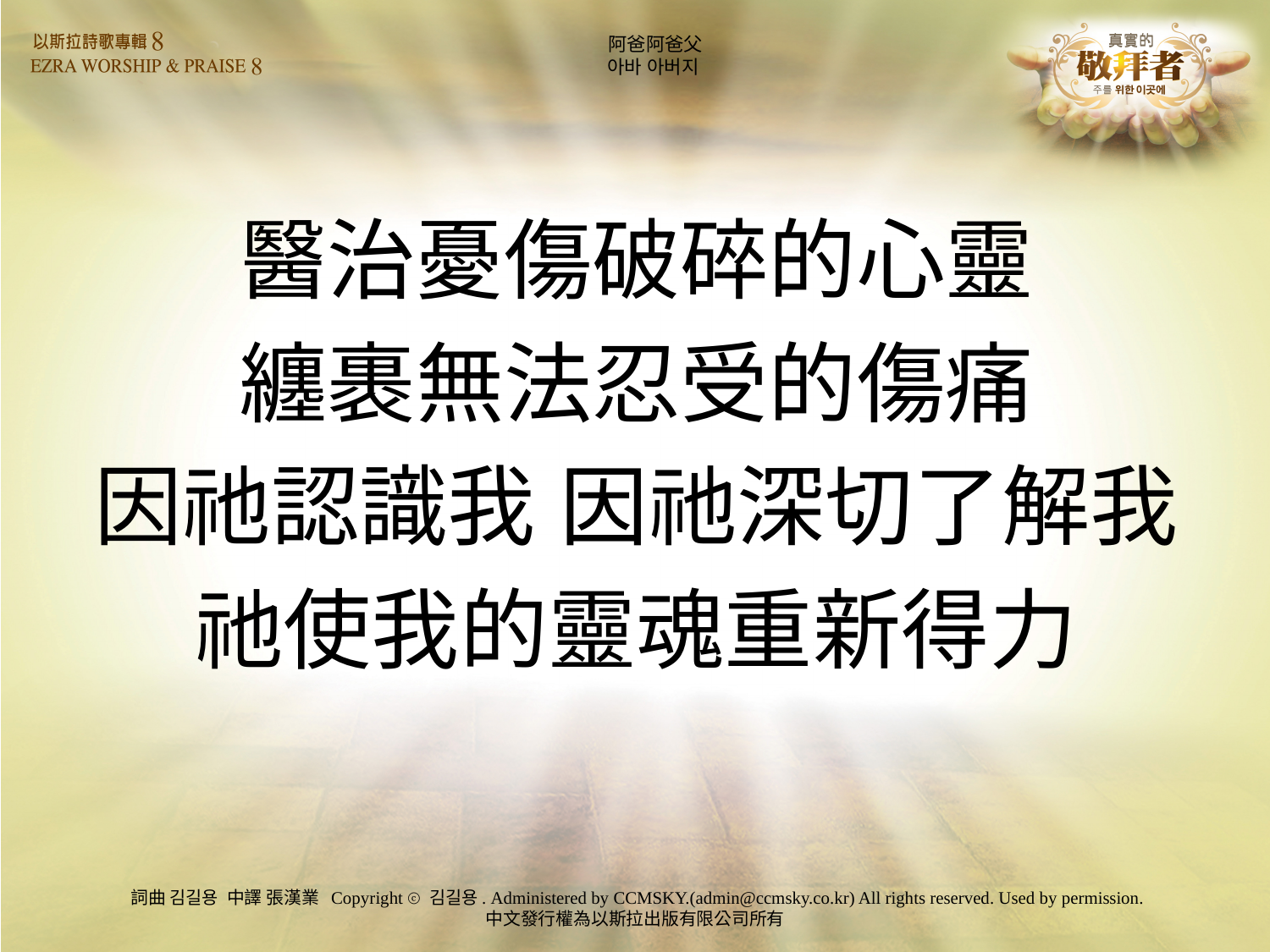

# 阿爸阿爸父 아바 아버지
醫治憂傷破碎的心靈
纏裹無法忍受的傷痛
因祂認識我 因祂深切了解我
祂使我的靈魂重新得力
詞曲 김길용  中譯 張漢業  Copyright ⓒ 김길용. Administered by CCMSKY.(admin@ccmsky.co.kr) All rights reserved. Used by permission.
中文發行權為以斯拉出版有限公司所有